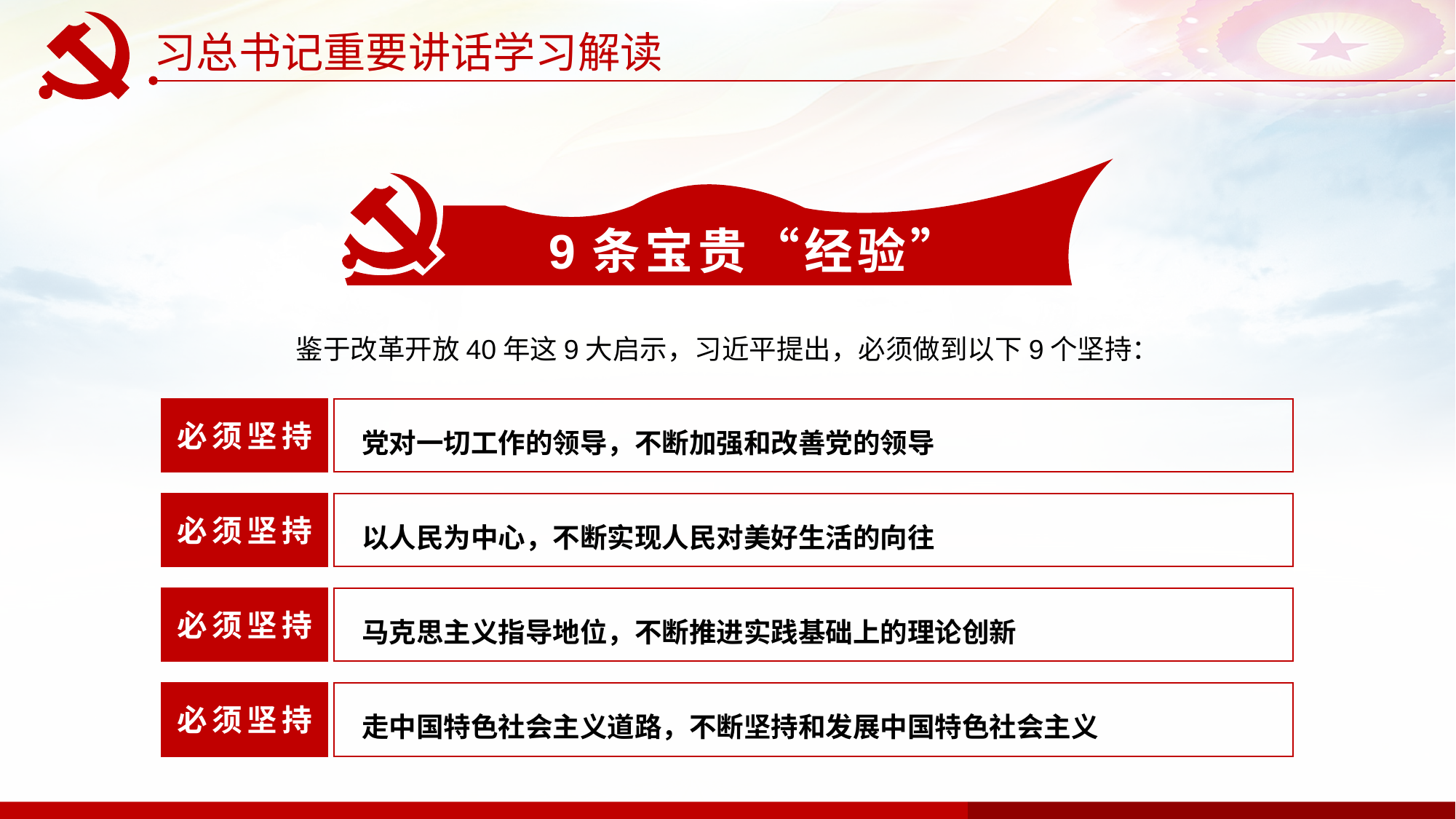

习总书记重要讲话学习解读

9条宝贵“经验”
鉴于改革开放40年这9大启示，习近平提出，必须做到以下9个坚持：

必须坚持

党对一切工作的领导，不断加强和改善党的领导

必须坚持

以人民为中心，不断实现人民对美好生活的向往

必须坚持

马克思主义指导地位，不断推进实践基础上的理论创新

必须坚持

走中国特色社会主义道路，不断坚持和发展中国特色社会主义